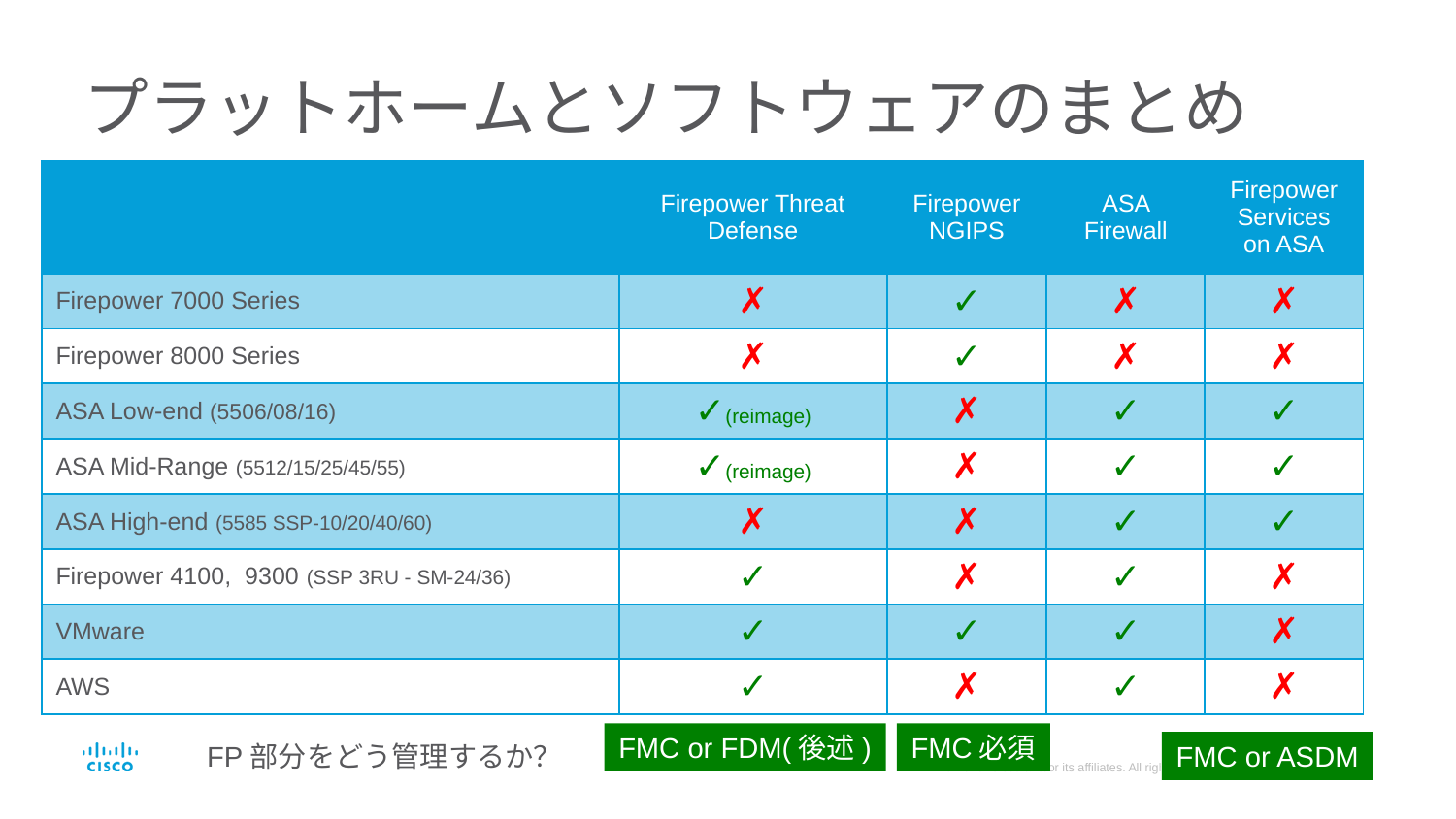

# プラットホームとソフトウェアのまとめ
|  | Firepower Threat Defense | Firepower NGIPS | ASA Firewall | Firepower Services on ASA |
| --- | --- | --- | --- | --- |
| Firepower 7000 Series | ✗ | ✓ | ✗ | ✗ |
| Firepower 8000 Series | ✗ | ✓ | ✗ | ✗ |
| ASA Low-end (5506/08/16) | ✓(reimage) | ✗ | ✓ | ✓ |
| ASA Mid-Range (5512/15/25/45/55) | ✓(reimage) | ✗ | ✓ | ✓ |
| ASA High-end (5585 SSP-10/20/40/60) | ✗ | ✗ | ✓ | ✓ |
| Firepower 4100, 9300 (SSP 3RU - SM-24/36) | ✓ | ✗ | ✓ | ✗ |
| VMware | ✓ | ✓ | ✓ | ✗ |
| AWS | ✓ | ✗ | ✓ | ✗ |
FMC or FDM(後述)
FMC必須

FP部分をどう管理するか？
FMC or ASDM